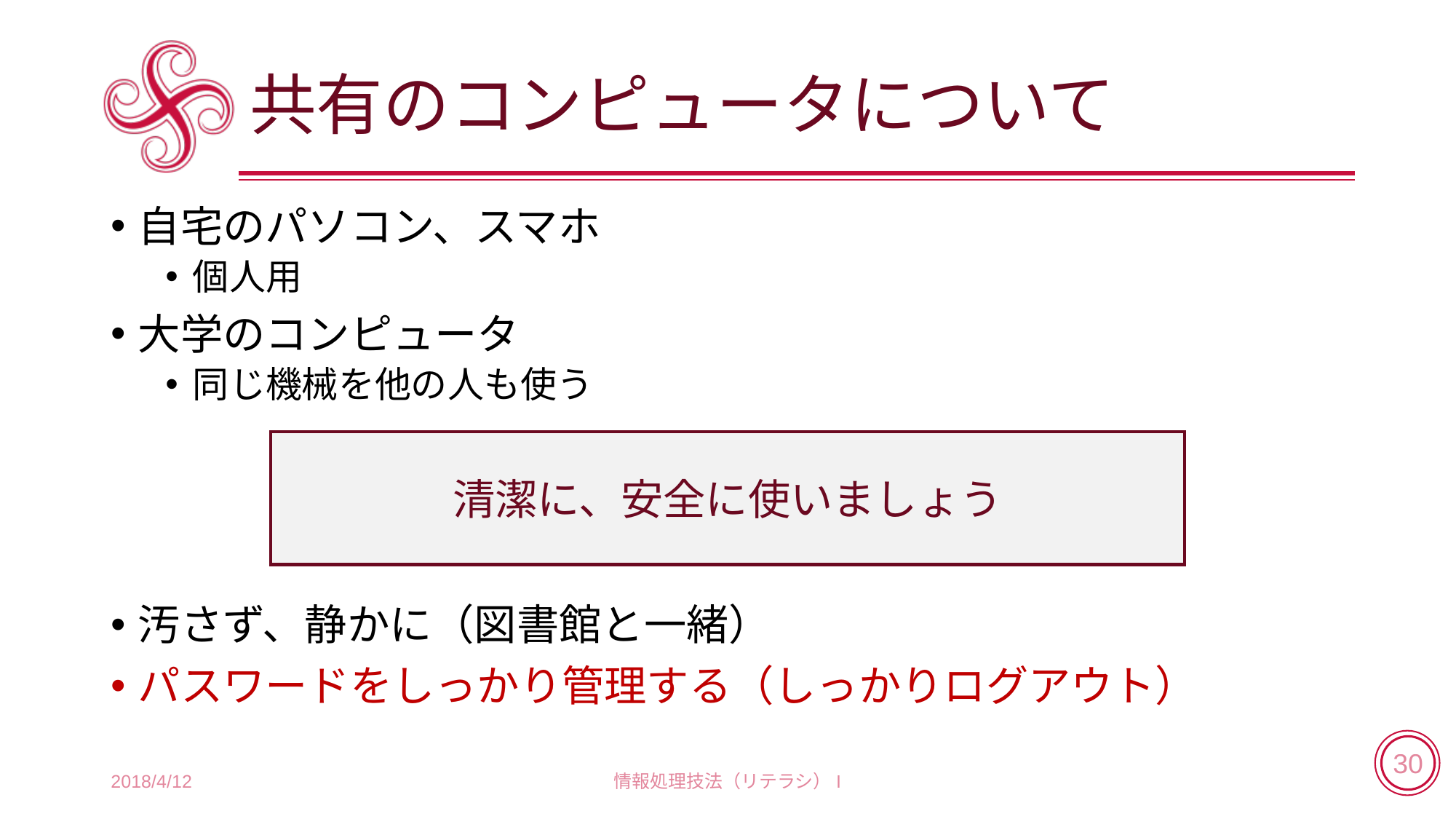

# 共有のコンピュータについて
自宅のパソコン、スマホ
個人用
大学のコンピュータ
同じ機械を他の人も使う

汚さず、静かに（図書館と一緒）
パスワードをしっかり管理する（しっかりログアウト）

清潔に、安全に使いましょう
2018/4/12
情報処理技法（リテラシ）I